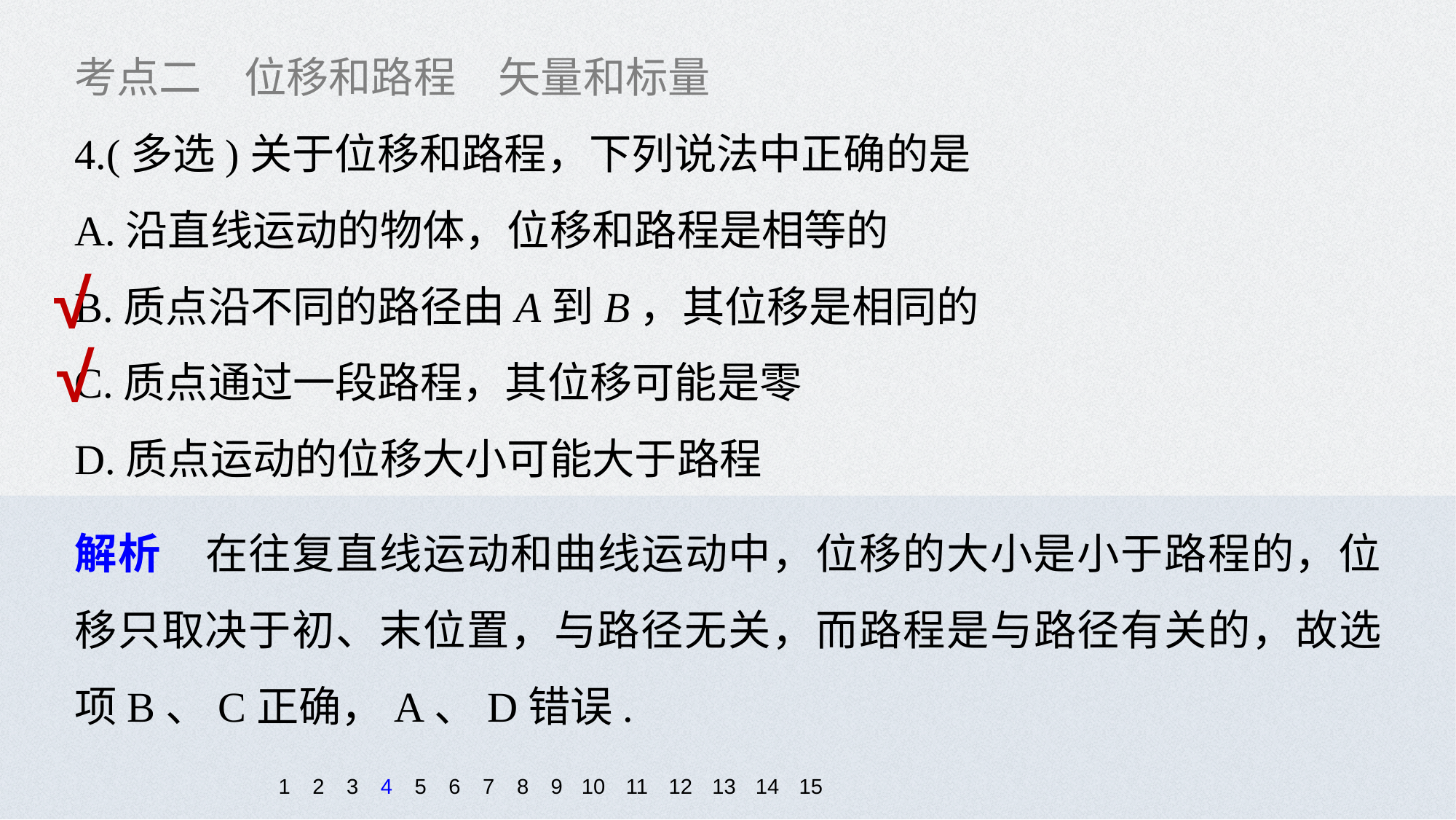

考点二　位移和路程　矢量和标量
4.(多选)关于位移和路程，下列说法中正确的是
A.沿直线运动的物体，位移和路程是相等的
B.质点沿不同的路径由A到B，其位移是相同的
C.质点通过一段路程，其位移可能是零
D.质点运动的位移大小可能大于路程
√
√
解析　在往复直线运动和曲线运动中，位移的大小是小于路程的，位移只取决于初、末位置，与路径无关，而路程是与路径有关的，故选项B、C正确，A、D错误.
1
2
3
4
5
6
7
8
9
10
11
12
13
14
15